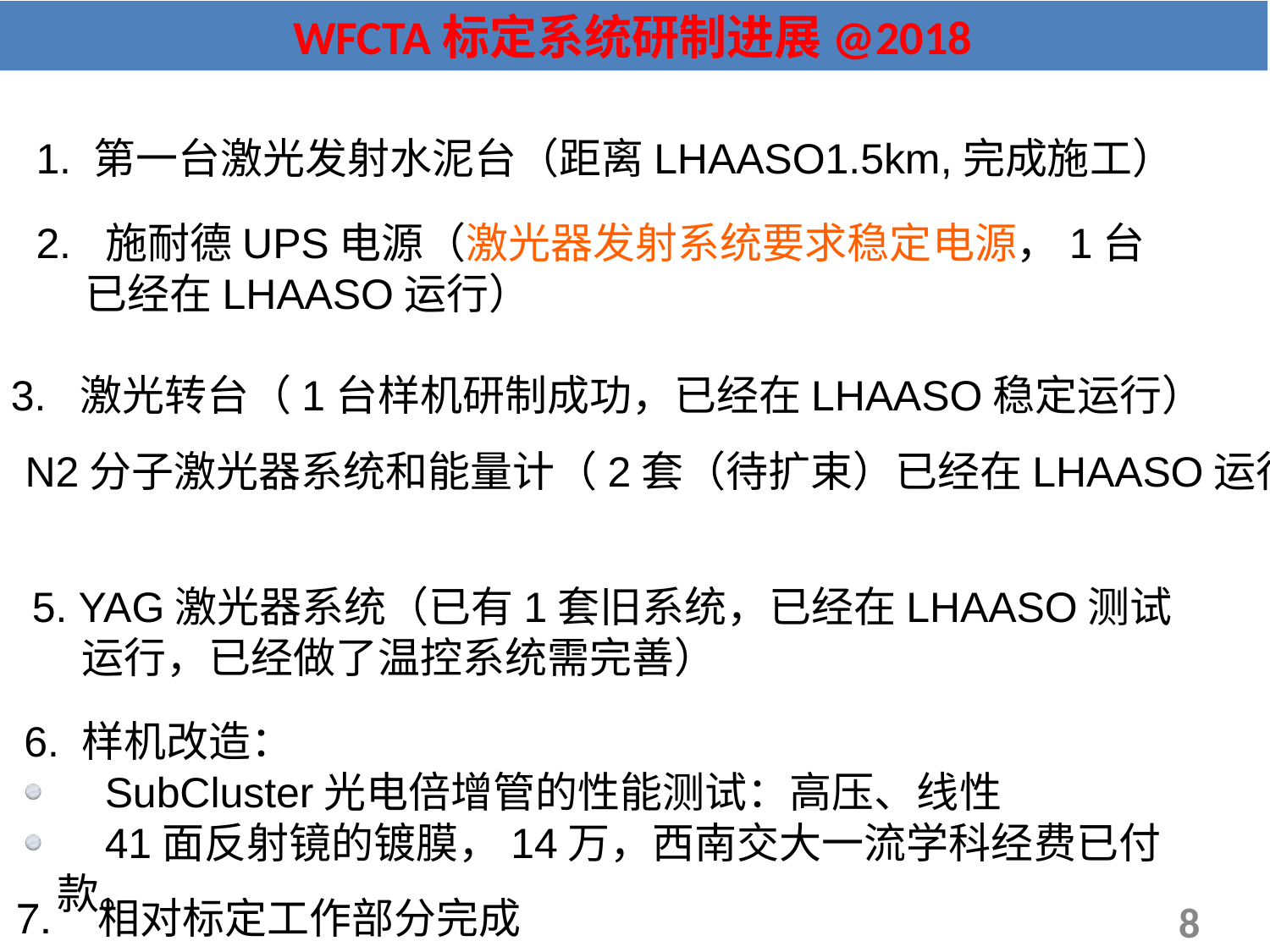

WFCTA标定系统研制进展@2018
1. 第一台激光发射水泥台（距离LHAASO1.5km,完成施工）
2.  施耐德UPS电源（激光器发射系统要求稳定电源，1台已经在LHAASO运行）
3.  激光转台（1台样机研制成功，已经在LHAASO稳定运行）
4.  N2分子激光器系统和能量计（2套（待扩束）已经在LHAASO运行）
5. YAG激光器系统（已有1套旧系统，已经在LHAASO测试运行，已经做了温控系统需完善）
6. 样机改造：
    SubCluster光电倍增管的性能测试：高压、线性
    41面反射镜的镀膜，14万，西南交大一流学科经费已付款。
7.   相对标定工作部分完成
8